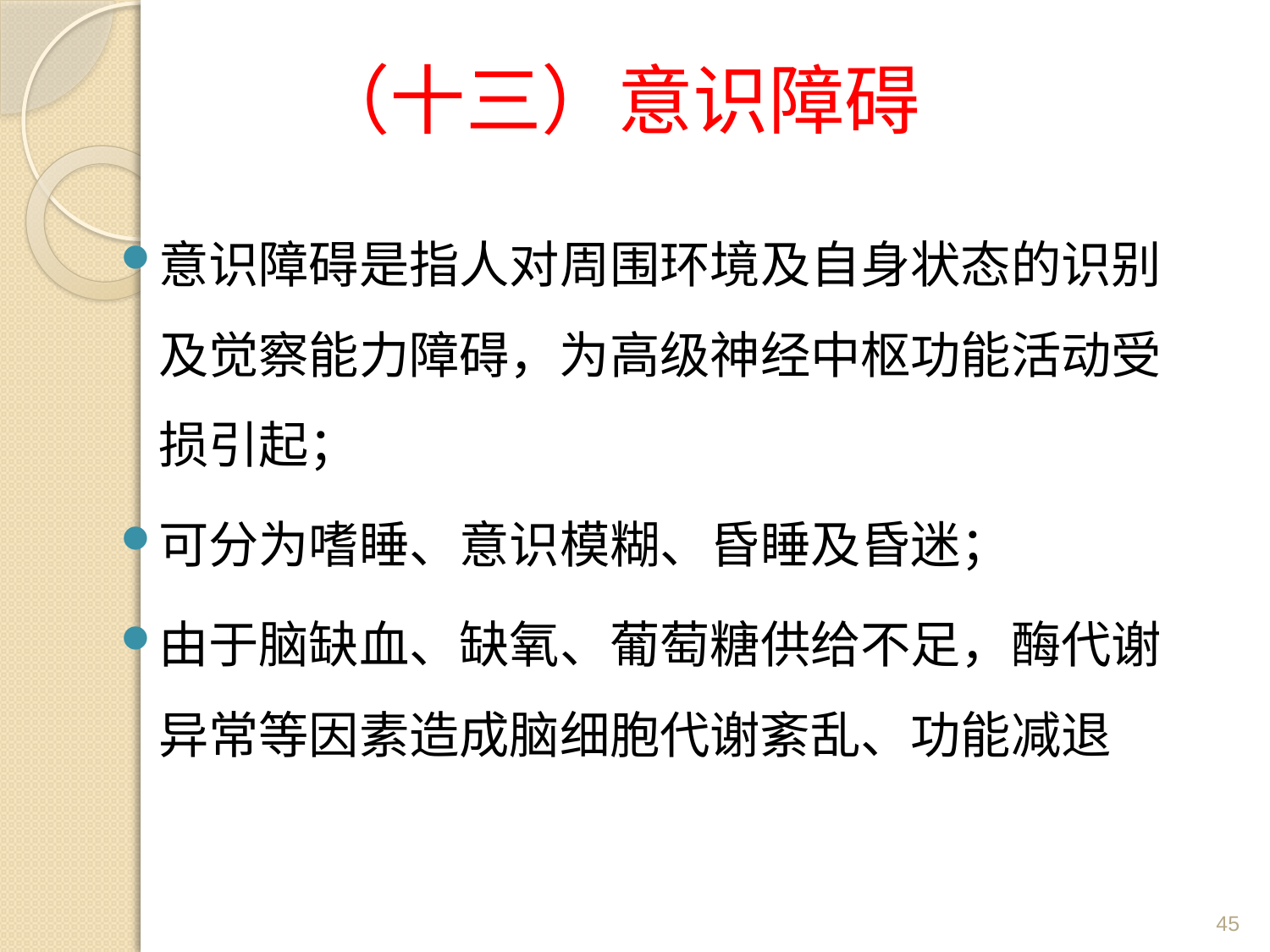

# （十三）意识障碍
意识障碍是指人对周围环境及自身状态的识别及觉察能力障碍，为高级神经中枢功能活动受损引起；
可分为嗜睡、意识模糊、昏睡及昏迷；
由于脑缺血、缺氧、葡萄糖供给不足，酶代谢异常等因素造成脑细胞代谢紊乱、功能减退
45